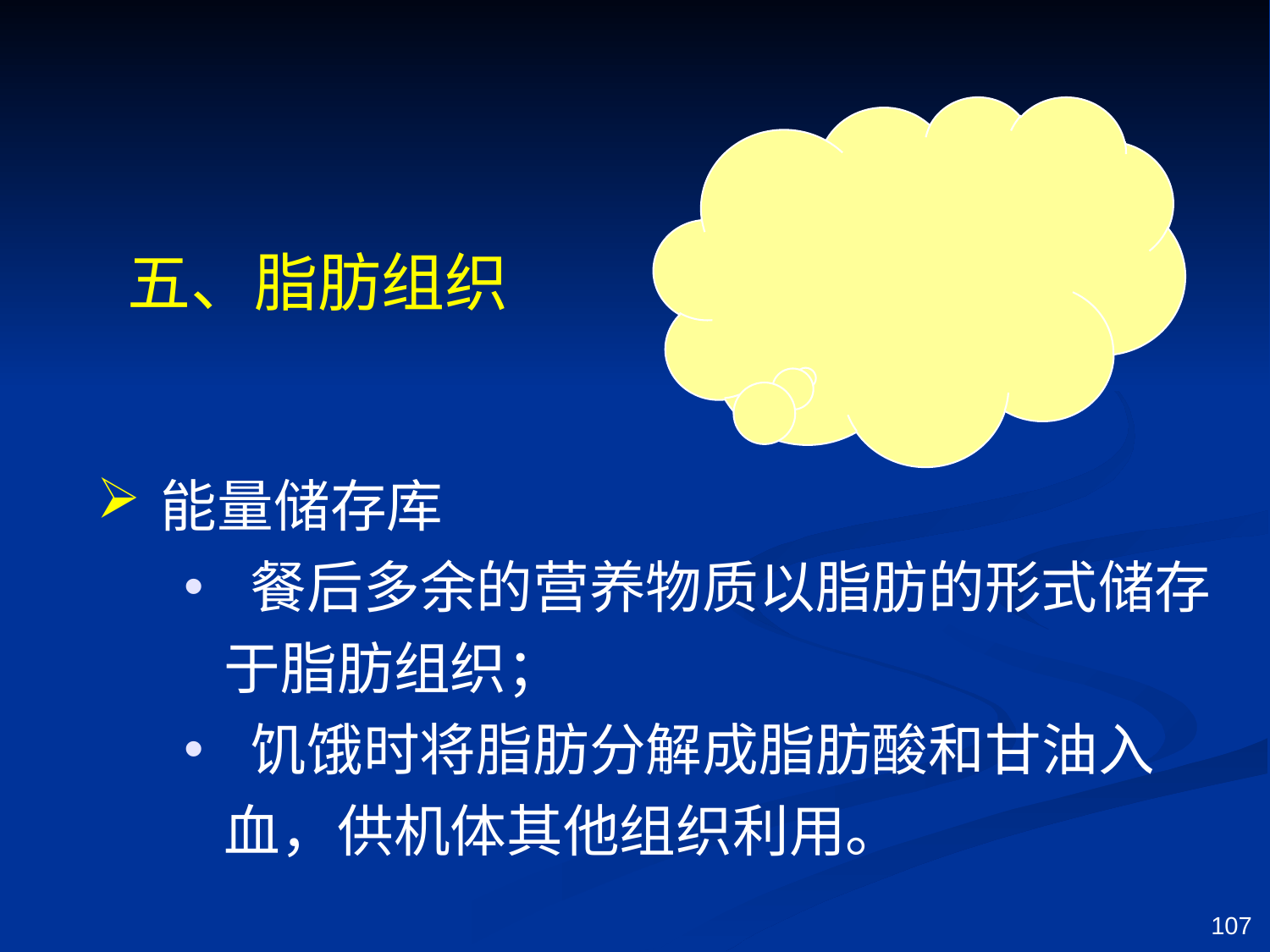

五、脂肪组织
能量储存库
 餐后多余的营养物质以脂肪的形式储存于脂肪组织；
 饥饿时将脂肪分解成脂肪酸和甘油入血，供机体其他组织利用。
107